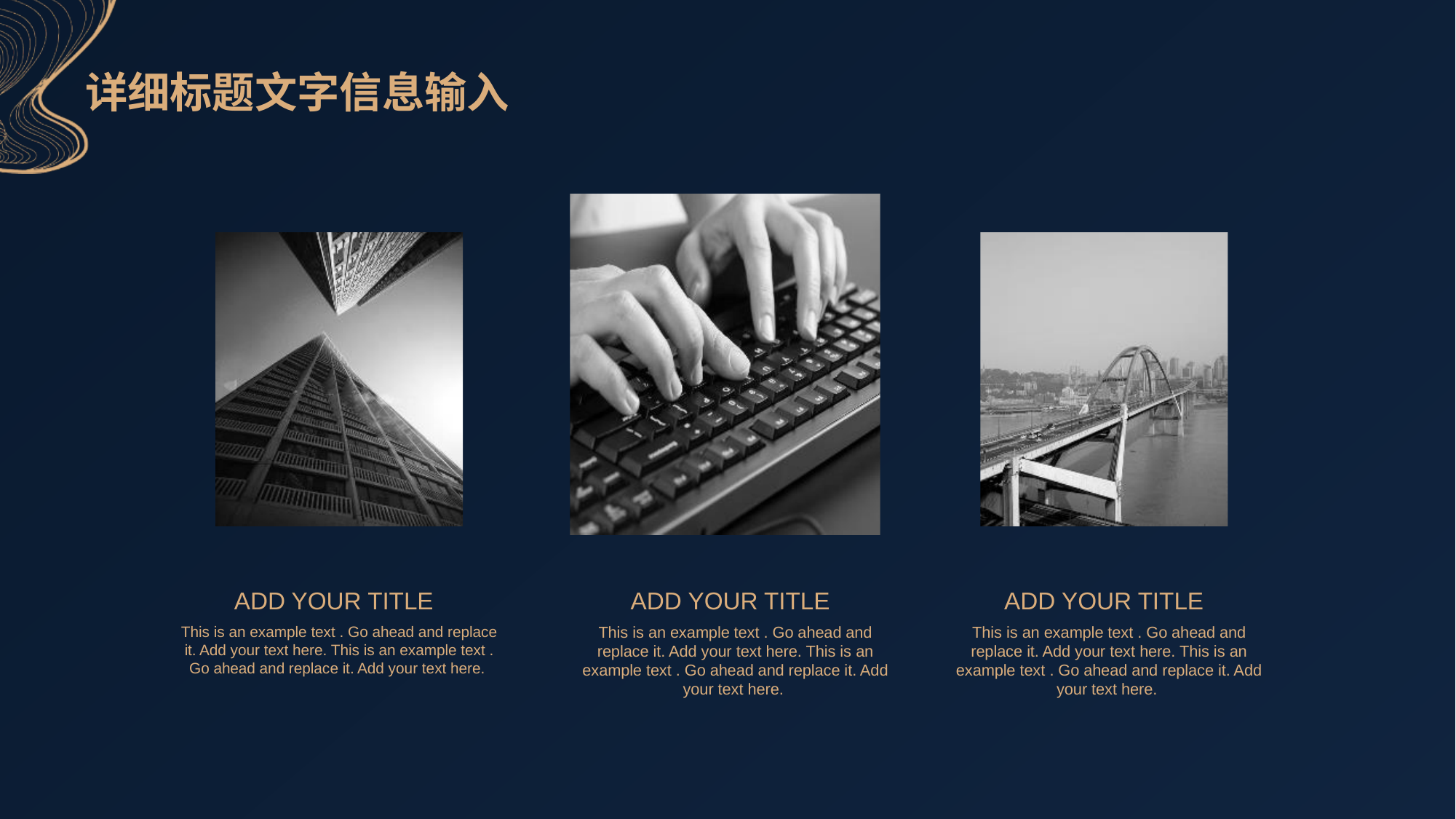

详细标题文字信息输入

ADD YOUR TITLE
This is an example text . Go ahead and replace it. Add your text here. This is an example text . Go ahead and replace it. Add your text here.
ADD YOUR TITLE
This is an example text . Go ahead and replace it. Add your text here. This is an example text . Go ahead and replace it. Add your text here.
ADD YOUR TITLE
This is an example text . Go ahead and replace it. Add your text here. This is an example text . Go ahead and replace it. Add your text here.